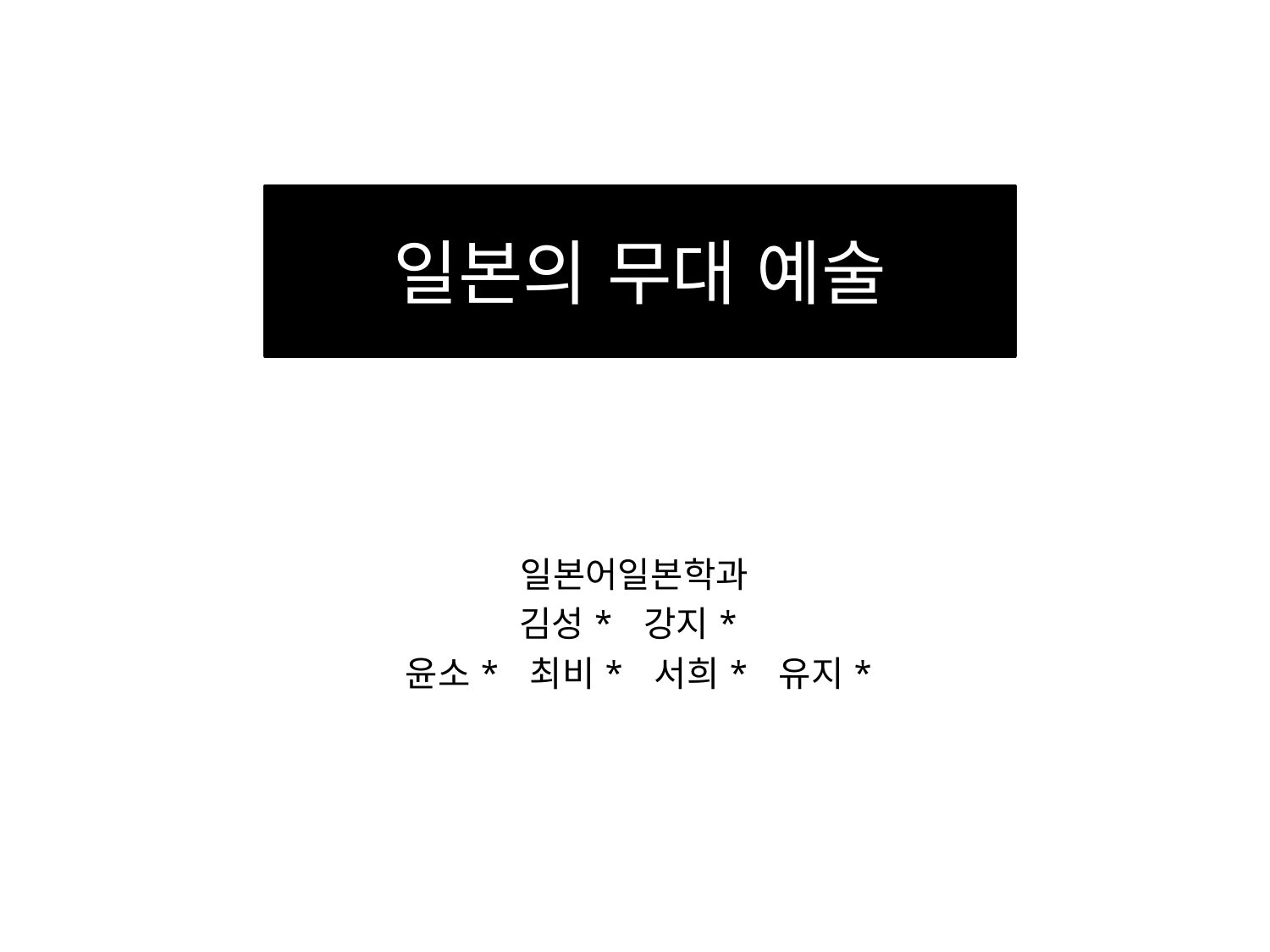

일본의 무대 예술
일본어일본학과
김성* 강지*
윤소* 최비* 서희* 유지*